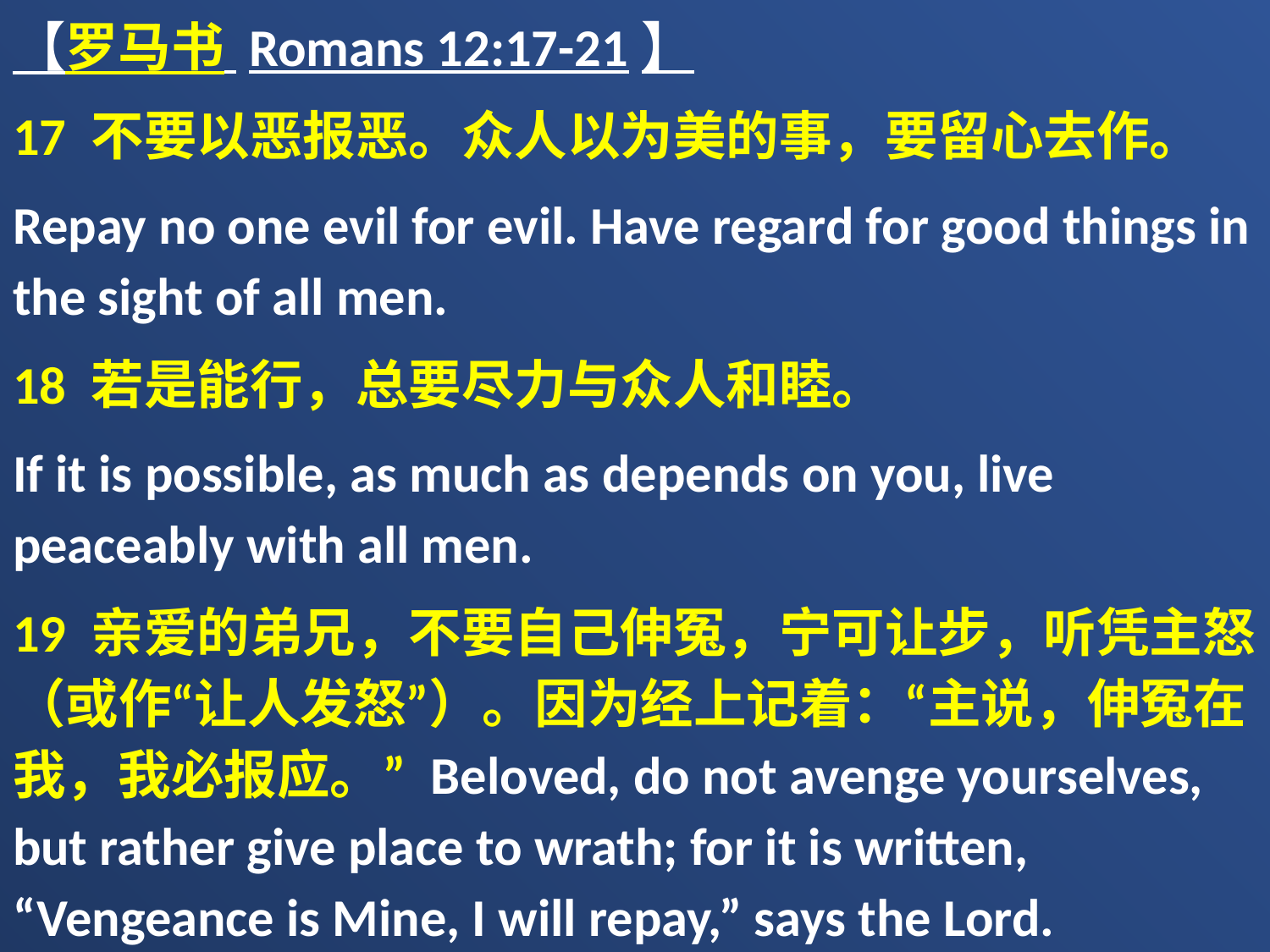

【罗马书 Romans 12:17-21】
17 不要以恶报恶。众人以为美的事，要留心去作。
Repay no one evil for evil. Have regard for good things in the sight of all men.
18 若是能行，总要尽力与众人和睦。
If it is possible, as much as depends on you, live peaceably with all men.
19 亲爱的弟兄，不要自己伸冤，宁可让步，听凭主怒（或作“让人发怒”）。因为经上记着：“主说，伸冤在我，我必报应。” Beloved, do not avenge yourselves, but rather give place to wrath; for it is written, “Vengeance is Mine, I will repay,” says the Lord.